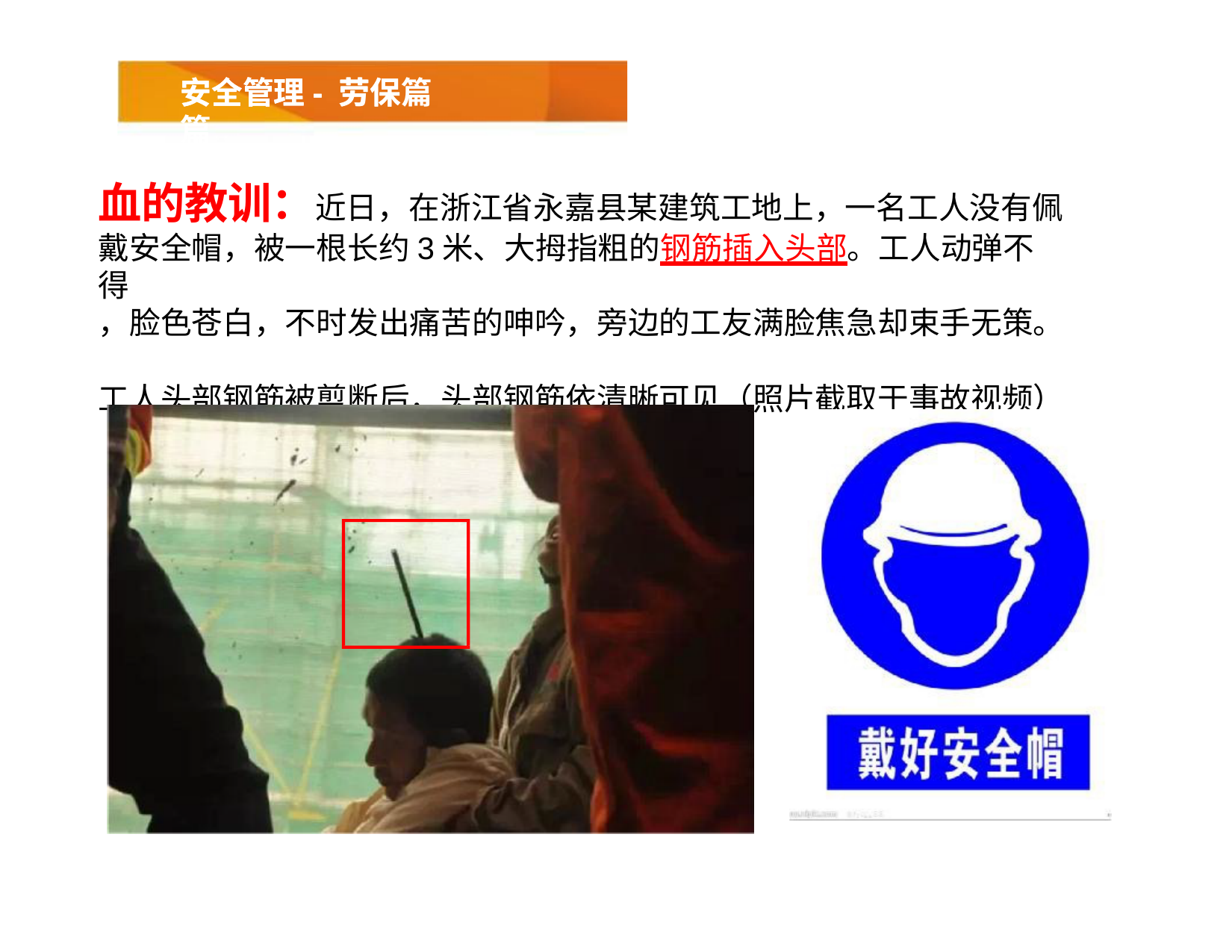

安全管理- 劳保篇
# 安全管理- 劳保篇
血的教训：近日，在浙江省永嘉县某建筑工地上，一名工人没有佩
戴安全帽，被一根长约3米、大拇指粗的钢筋插入头部。工人动弹不得
，脸色苍白，不时发出痛苦的呻吟，旁边的工友满脸焦急却束手无策。

工人头部钢筋被剪断后，头部钢筋依清晰可见（照片截取于事故视频）